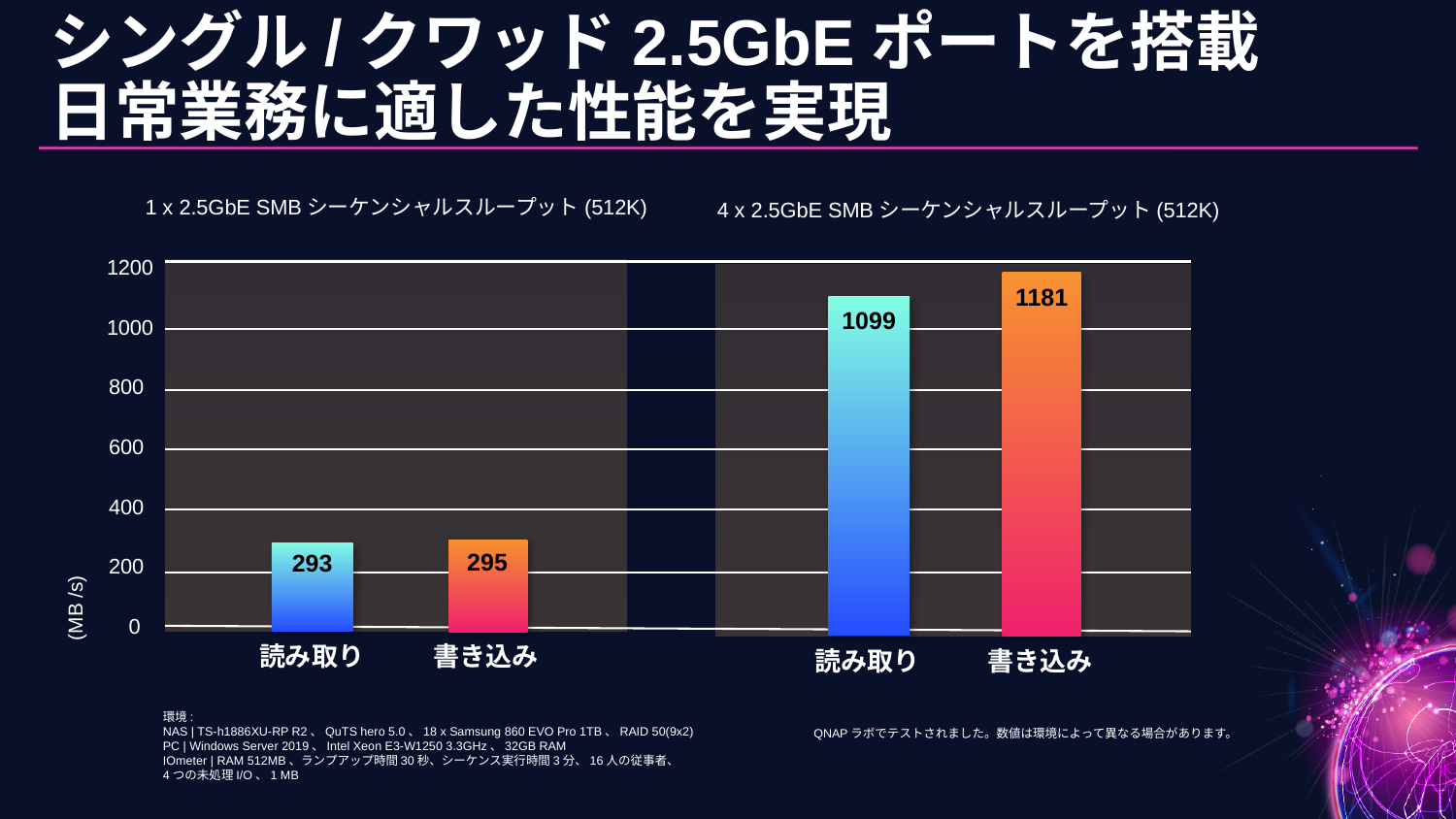

# シングル/クワッド2.5GbEポートを搭載 日常業務に適した性能を実現
1 x 2.5GbE SMBシーケンシャルスループット(512K)
4 x 2.5GbE SMBシーケンシャルスループット(512K)
1200

1181

1099
1000
800
600
400
295

293

200
(MB /s)
0
読み取り
書き込み
読み取り
書き込み
環境:
NAS | TS-h1886XU-RP R2、QuTS hero 5.0、18 x Samsung 860 EVO Pro 1TB、RAID 50(9x2)
PC | Windows Server 2019、Intel Xeon E3-W1250 3.3GHz、32GB RAM
IOmeter | RAM 512MB、ランプアップ時間30秒、シーケンス実行時間3分、16人の従事者、
4つの未処理I/O、1 MB
QNAPラボでテストされました。数値は環境によって異なる場合があります。